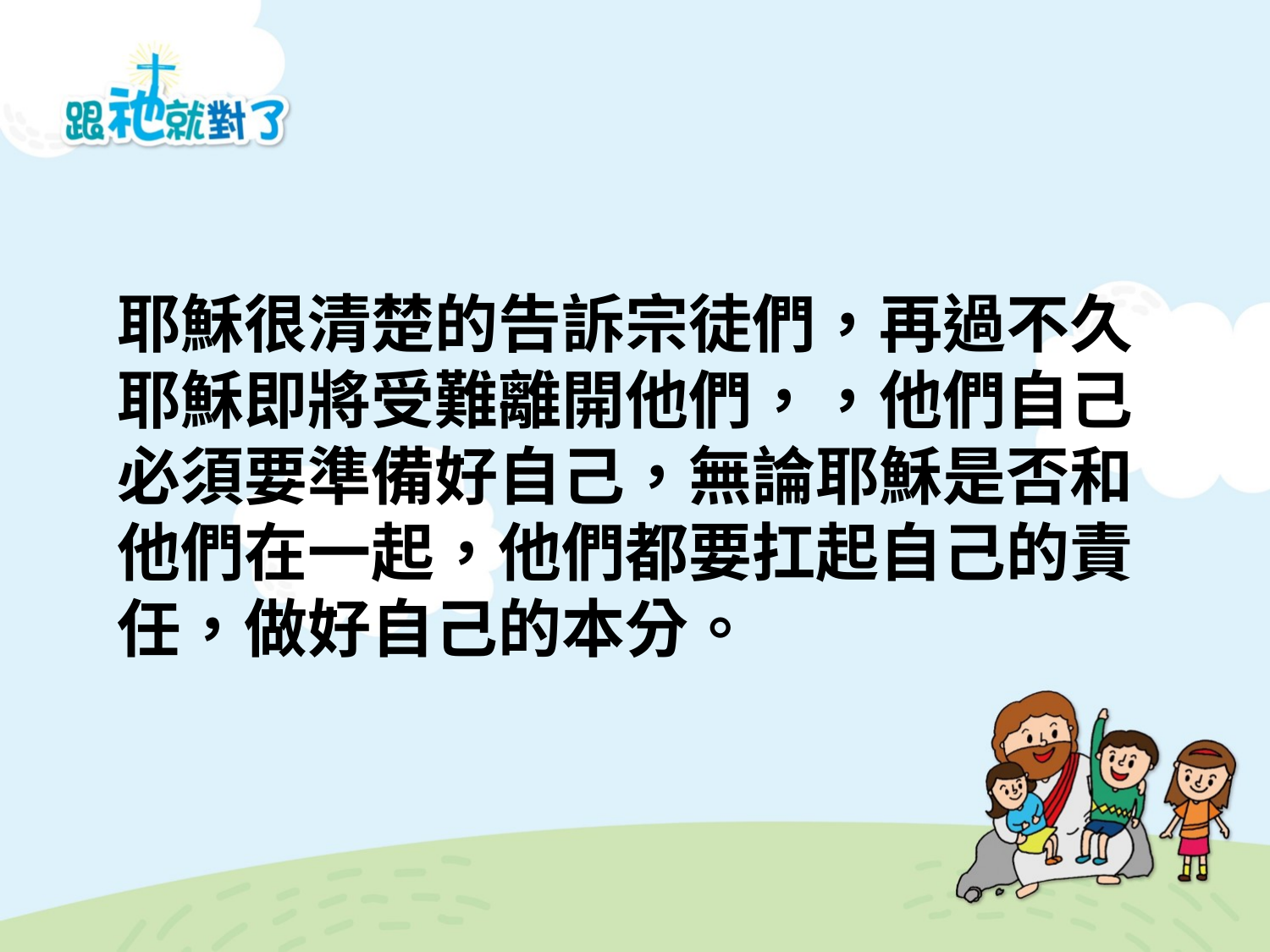

耶穌很清楚的告訴宗徒們，再過不久耶穌即將受難離開他們，，他們自己必須要準備好自己，無論耶穌是否和他們在一起，他們都要扛起自己的責任，做好自己的本分。